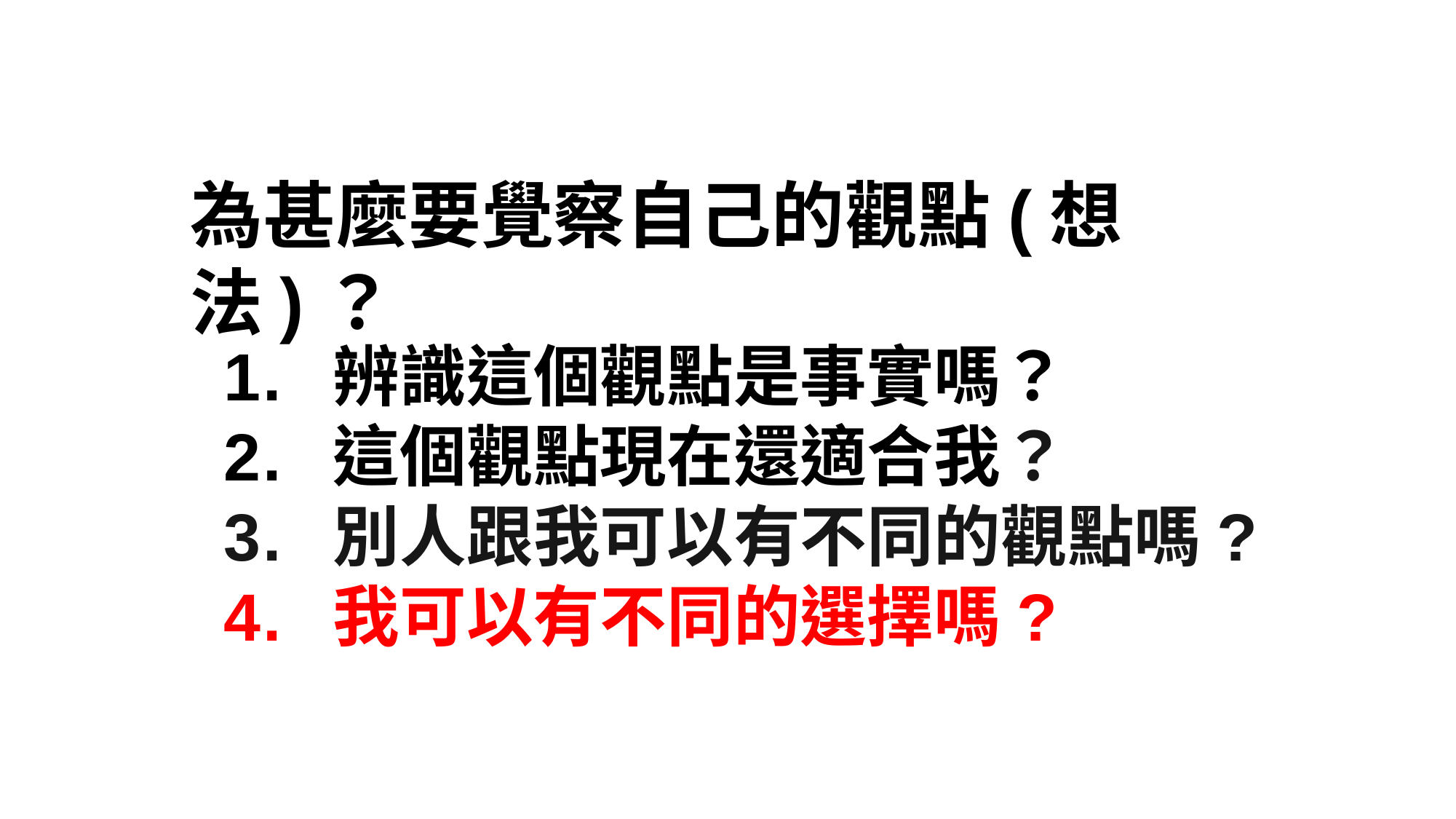

為甚麼要覺察自己的觀點(想法)？
辨識這個觀點是事實嗎？
這個觀點現在還適合我？
別人跟我可以有不同的觀點嗎?
我可以有不同的選擇嗎?